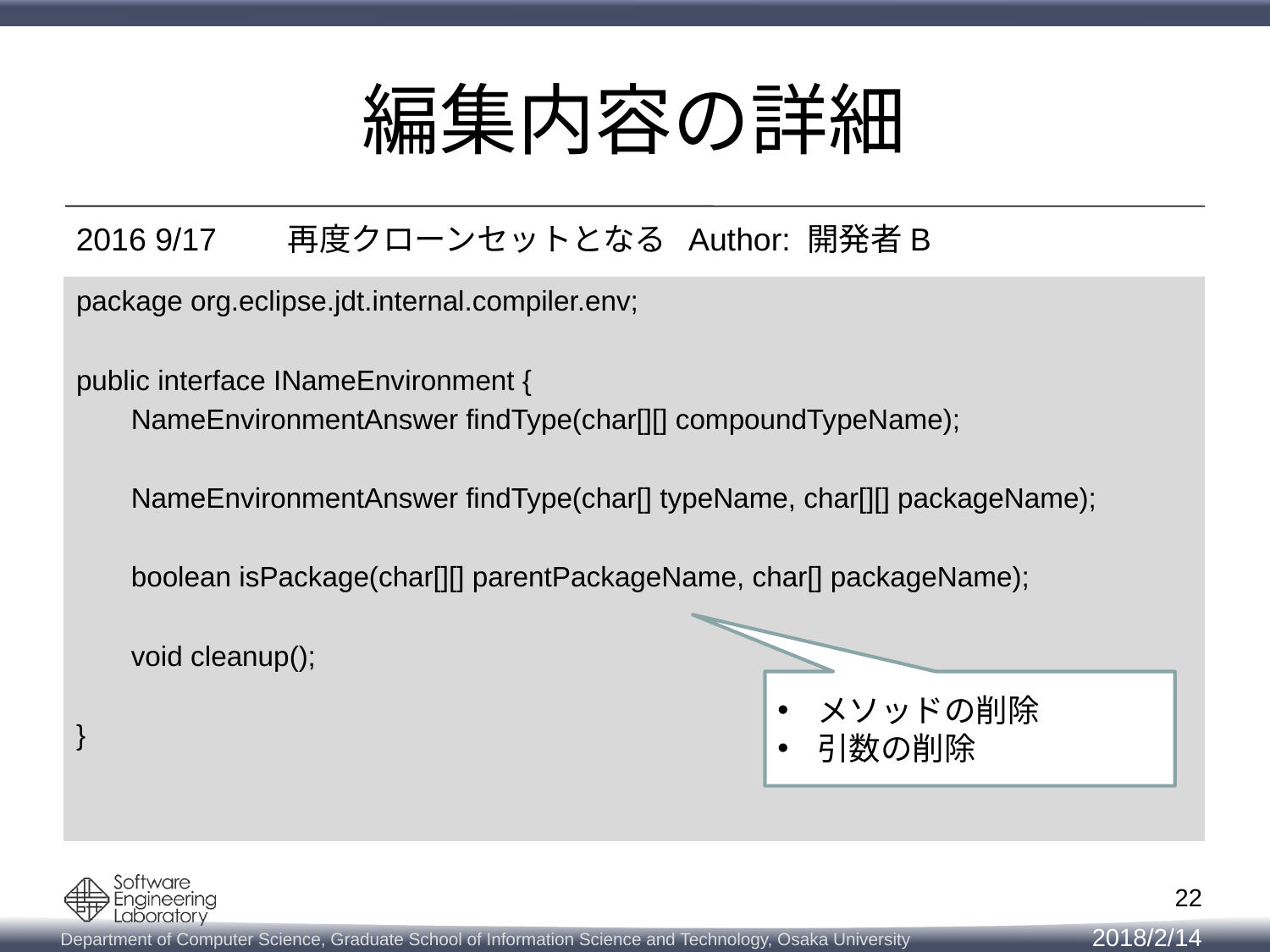

# 編集内容の詳細
2016 9/17　　再度クローンセットとなる  Author: 開発者B
package org.eclipse.jdt.internal.compiler.env;

public interface INameEnvironment {
       NameEnvironmentAnswer findType(char[][] compoundTypeName);

       NameEnvironmentAnswer findType(char[] typeName, char[][] packageName);

       boolean isPackage(char[][] parentPackageName, char[] packageName);

       void cleanup();

}

メソッドの削除
引数の削除
22
2018/2/14